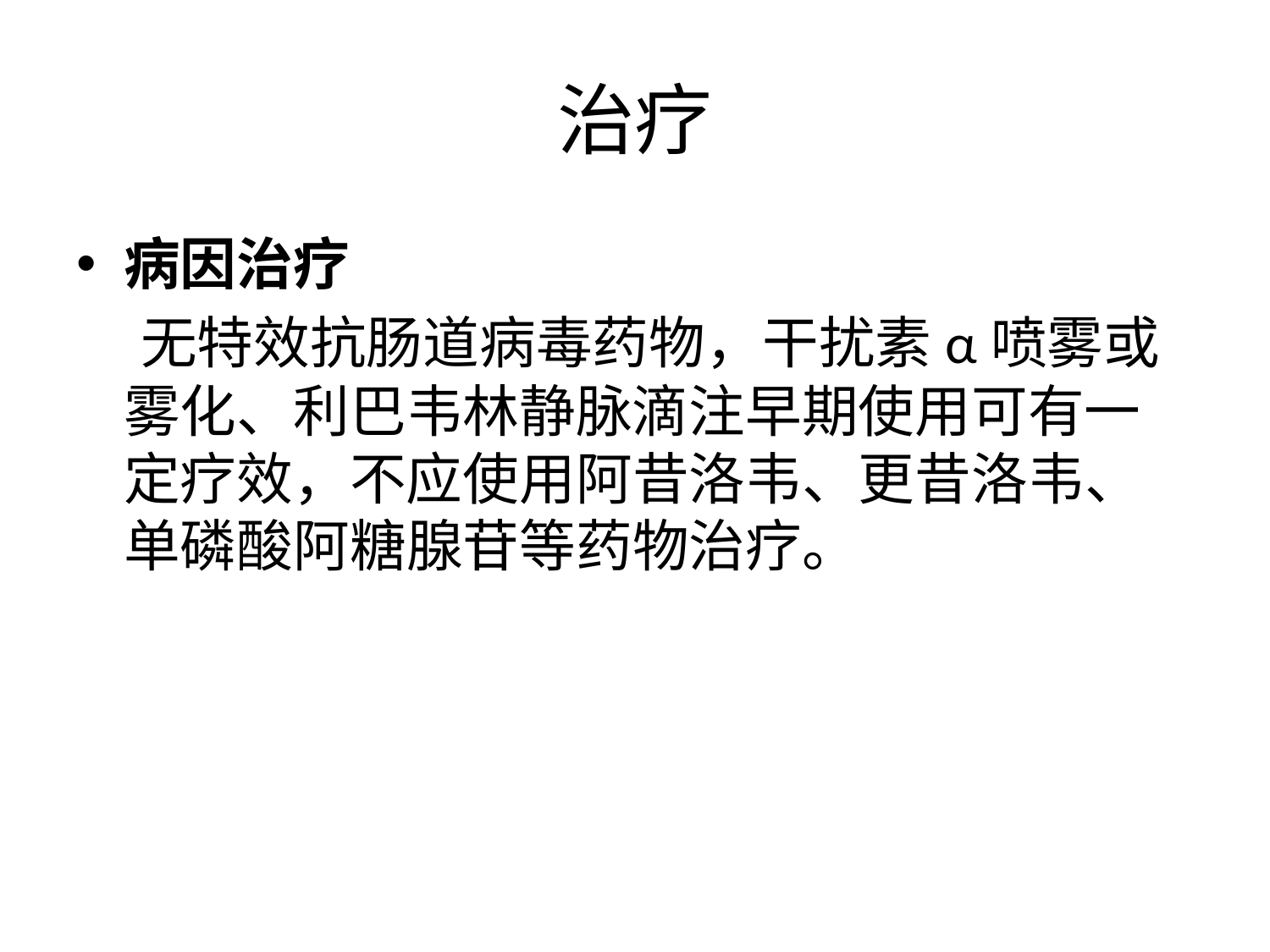

# 治疗
病因治疗
    无特效抗肠道病毒药物，干扰素α喷雾或雾化、利巴韦林静脉滴注早期使用可有一定疗效，不应使用阿昔洛韦、更昔洛韦、单磷酸阿糖腺苷等药物治疗。